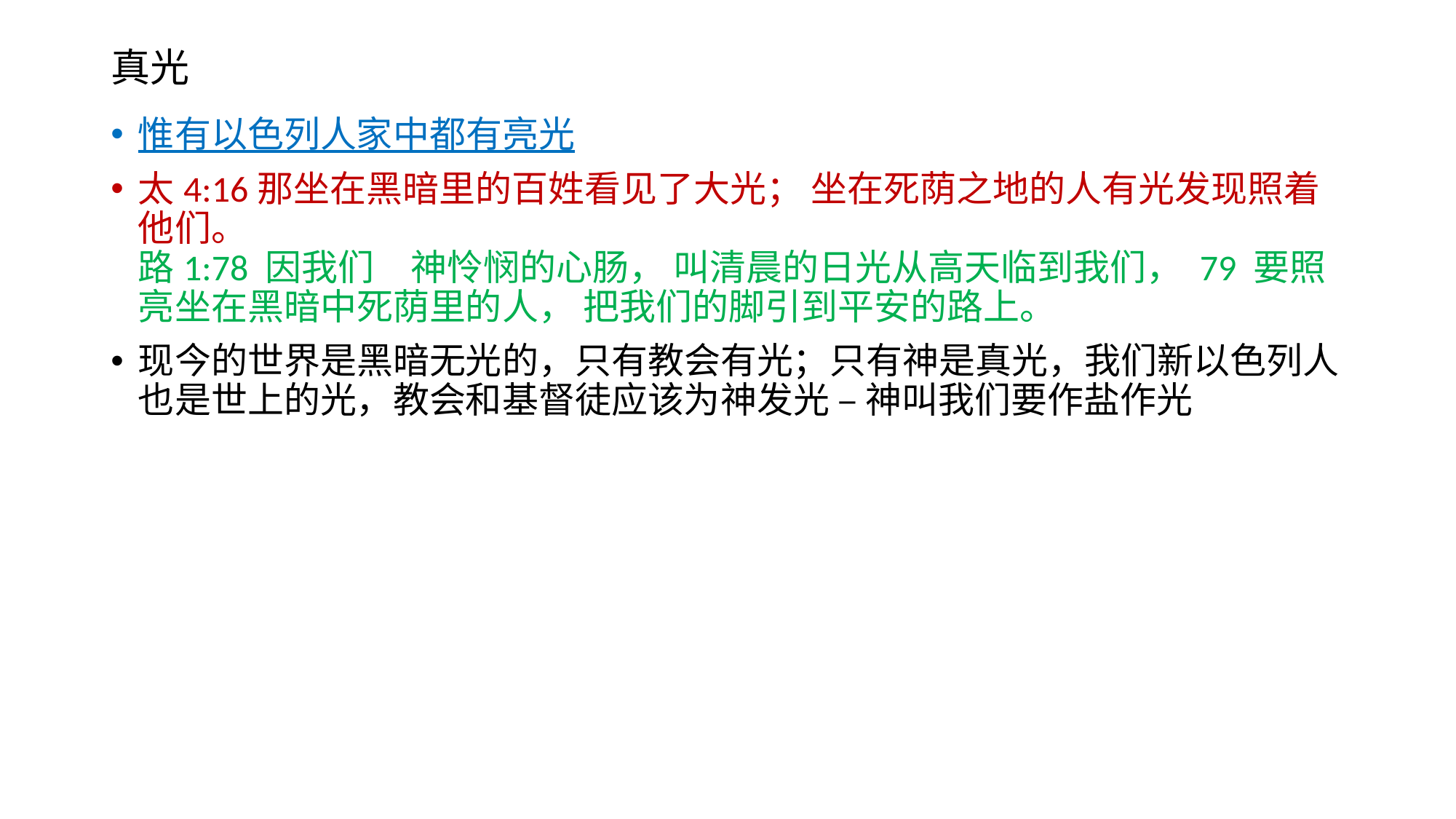

# 真光
惟有以色列人家中都有亮光
太4:16那坐在黑暗里的百姓看见了大光； 坐在死荫之地的人有光发现照着他们。
路1:78 因我们　神怜悯的心肠， 叫清晨的日光从高天临到我们， 79 要照亮坐在黑暗中死荫里的人， 把我们的脚引到平安的路上。
现今的世界是黑暗无光的，只有教会有光；只有神是真光，我们新以色列人也是世上的光，教会和基督徒应该为神发光 – 神叫我们要作盐作光